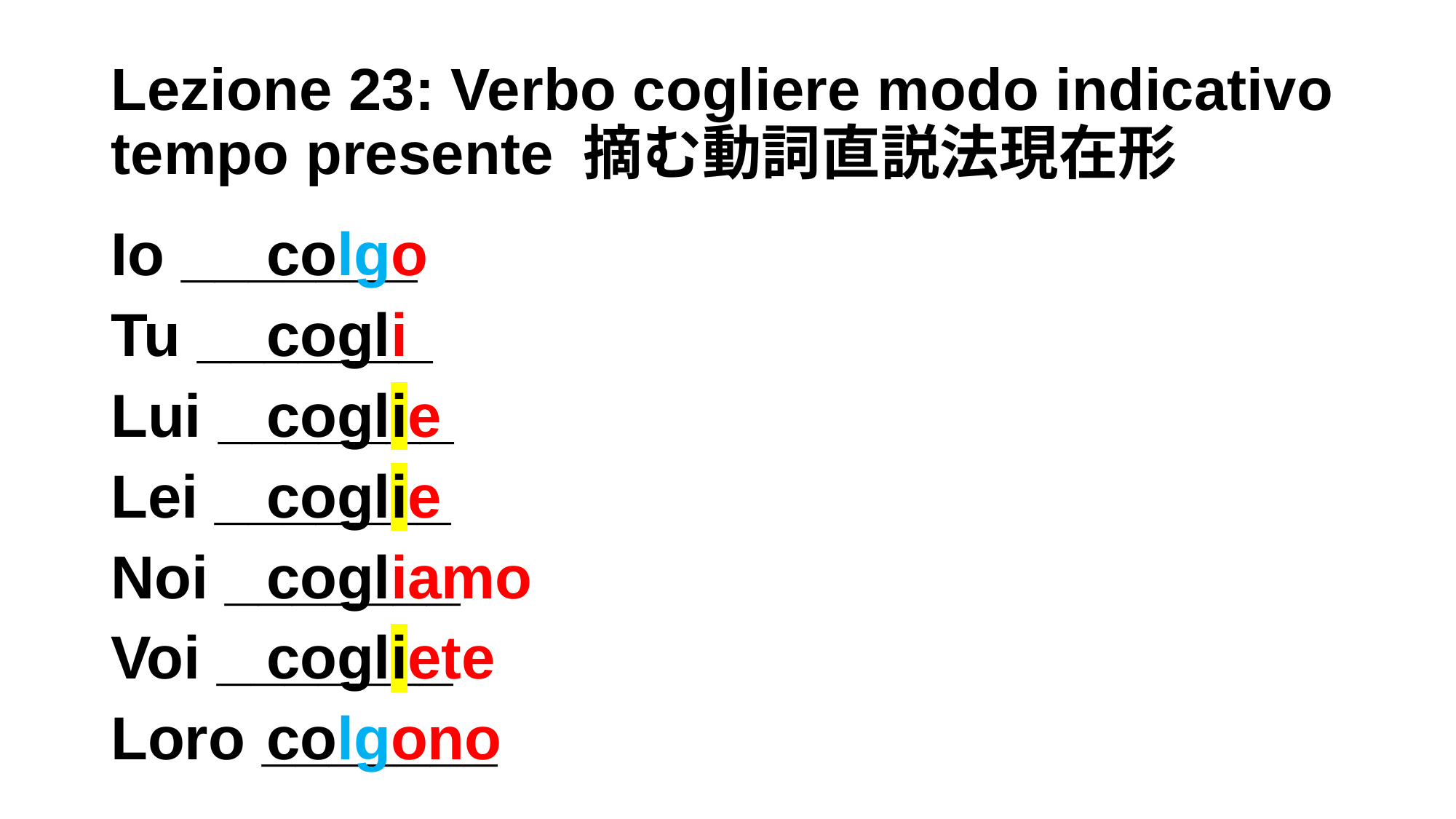

# Lezione 23: Verbo cogliere modo indicativo tempo presente 摘む動詞直説法現在形
Io _______
Tu _______
Lui _______
Lei _______
Noi _______
Voi _______
Loro _______

colgo
cogli
coglie
coglie
cogliamo
cogliete
colgono